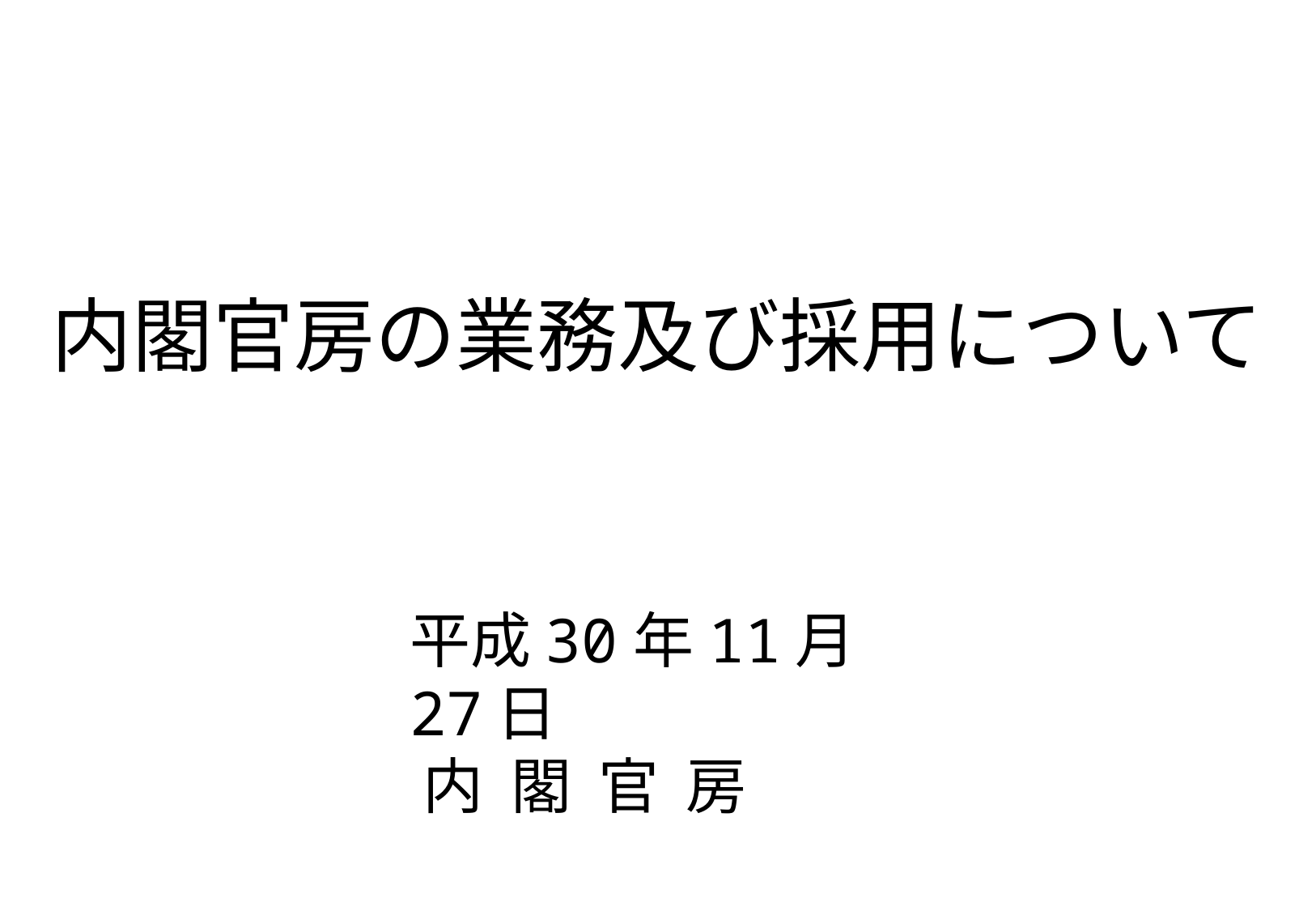

# 内閣官房の業務及び採用について
平成30年11月27日
 内  閣  官  房